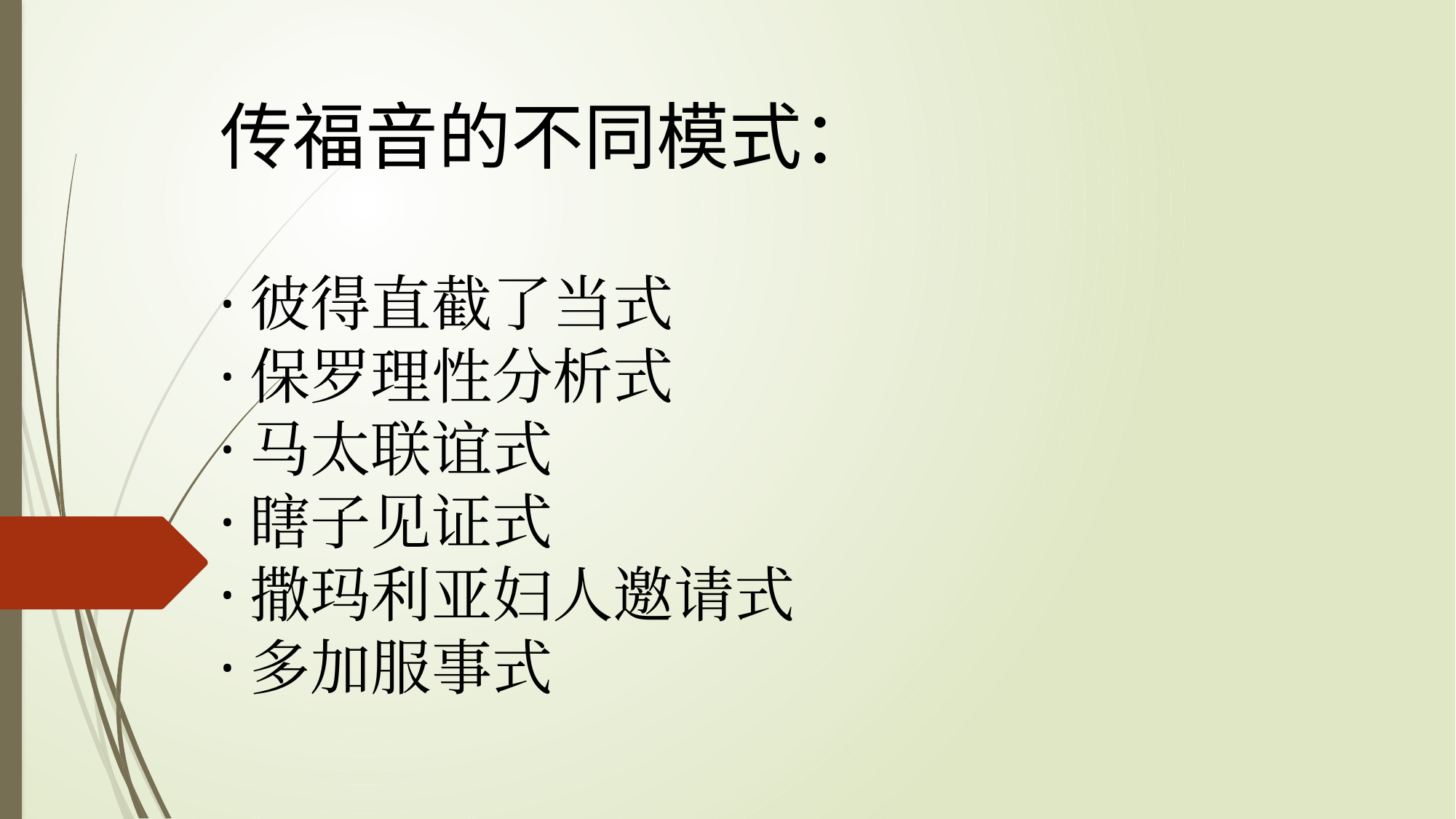

传福音的不同模式：

·彼得直截了当式
·保罗理性分析式
·马太联谊式
·瞎子见证式
·撒玛利亚妇人邀请式
·多加服事式